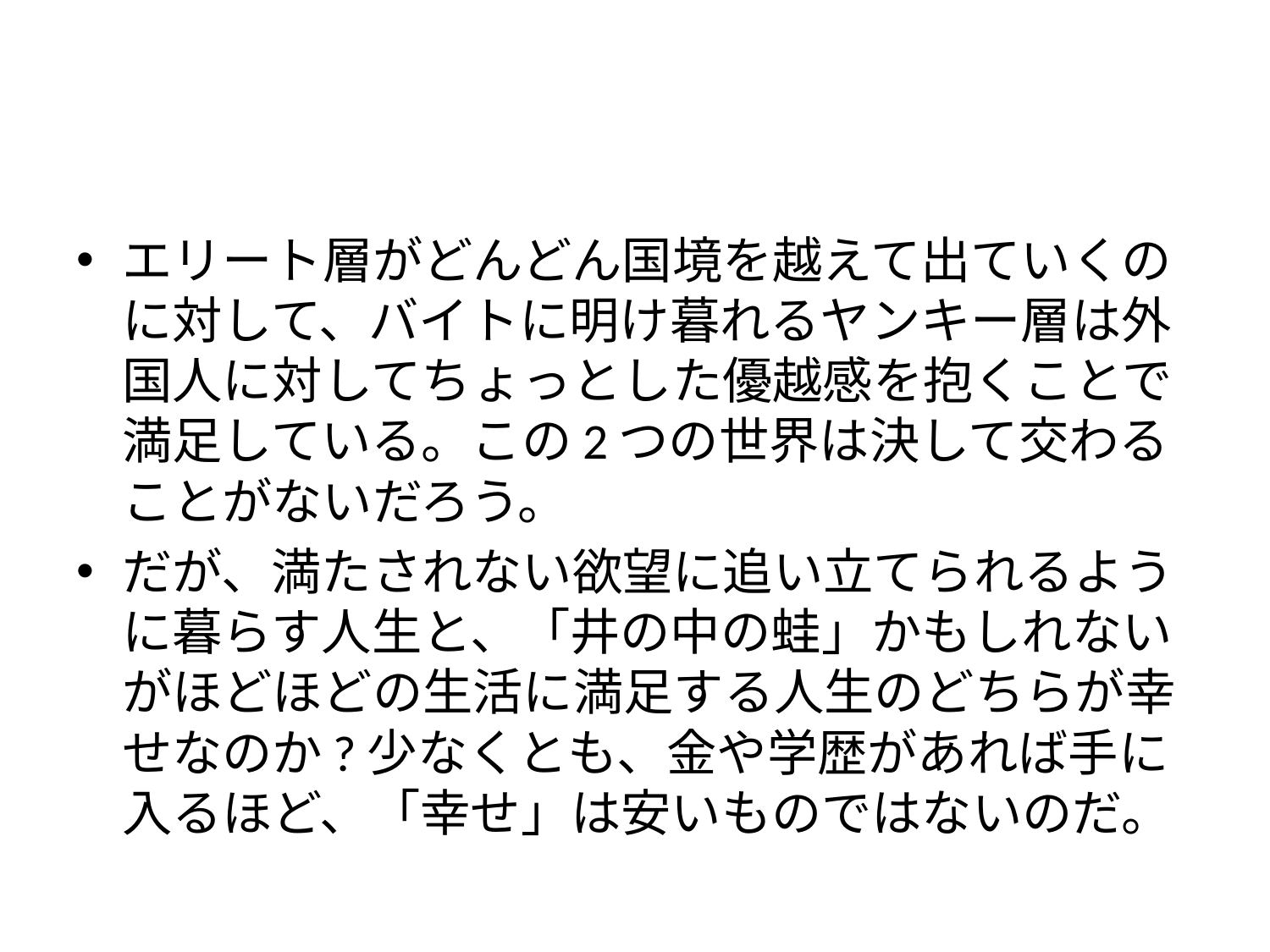

#
エリート層がどんどん国境を越えて出ていくのに対して、バイトに明け暮れるヤンキー層は外国人に対してちょっとした優越感を抱くことで満足している。この2つの世界は決して交わることがないだろう。
だが、満たされない欲望に追い立てられるように暮らす人生と、「井の中の蛙」かもしれないがほどほどの生活に満足する人生のどちらが幸せなのか?少なくとも、金や学歴があれば手に入るほど、「幸せ」は安いものではないのだ。